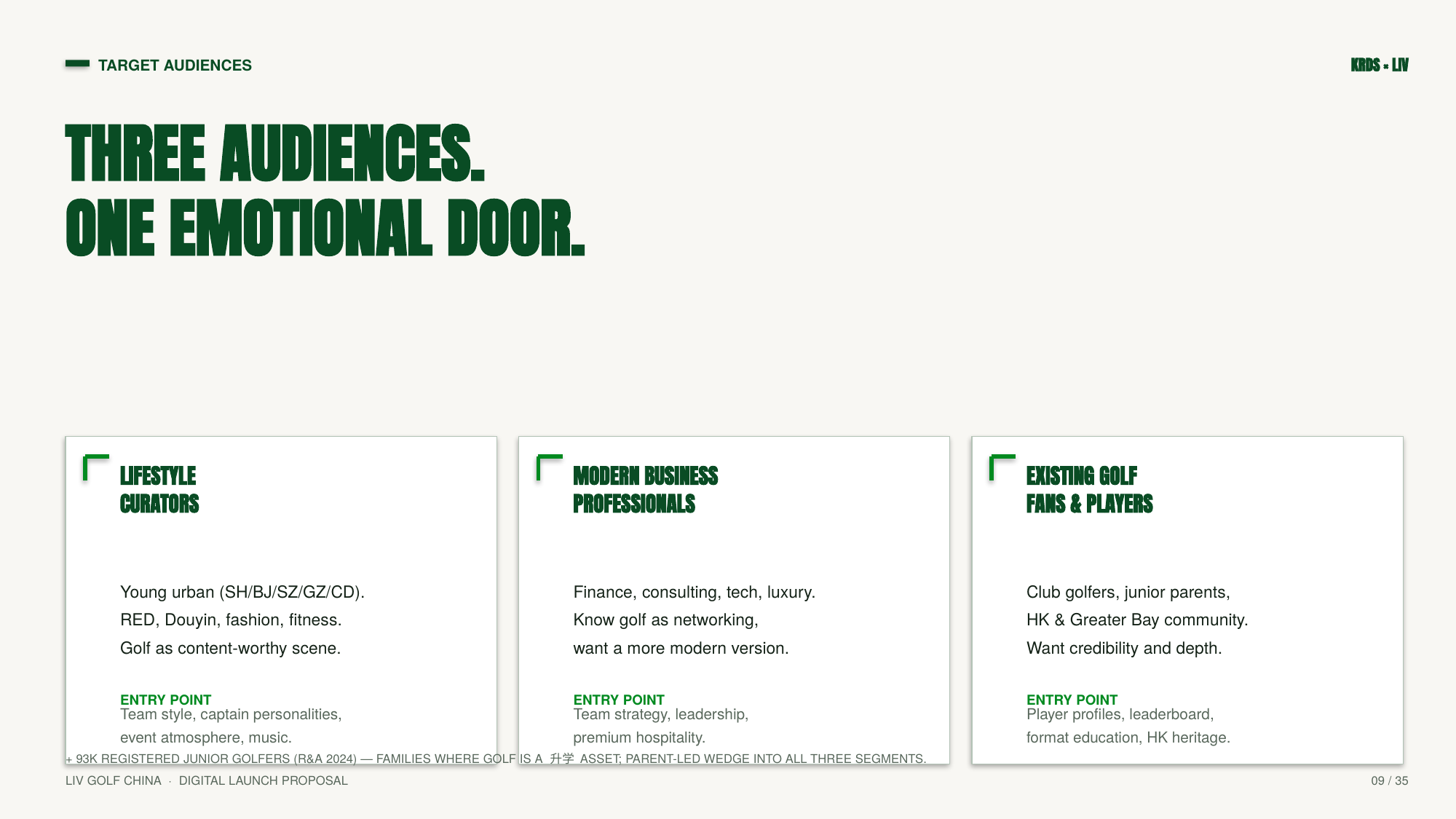

TARGET AUDIENCES
KRDS × LIV

THREE AUDIENCES.
ONE EMOTIONAL DOOR.

LIFESTYLE
CURATORS
MODERN BUSINESS
PROFESSIONALS
EXISTING GOLF
FANS & PLAYERS
Young urban (SH/BJ/SZ/GZ/CD).
RED, Douyin, fashion, fitness.
Golf as content-worthy scene.
Finance, consulting, tech, luxury.
Know golf as networking,
want a more modern version.
Club golfers, junior parents,
HK & Greater Bay community.
Want credibility and depth.
ENTRY POINT
ENTRY POINT
ENTRY POINT
Team style, captain personalities,
event atmosphere, music.
Team strategy, leadership,
premium hospitality.
Player profiles, leaderboard,
format education, HK heritage.
+ 93K REGISTERED JUNIOR GOLFERS (R&A 2024) — FAMILIES WHERE GOLF IS A 升学 ASSET; PARENT-LED WEDGE INTO ALL THREE SEGMENTS.
LIV GOLF CHINA  ·  DIGITAL LAUNCH PROPOSAL
09 / 35